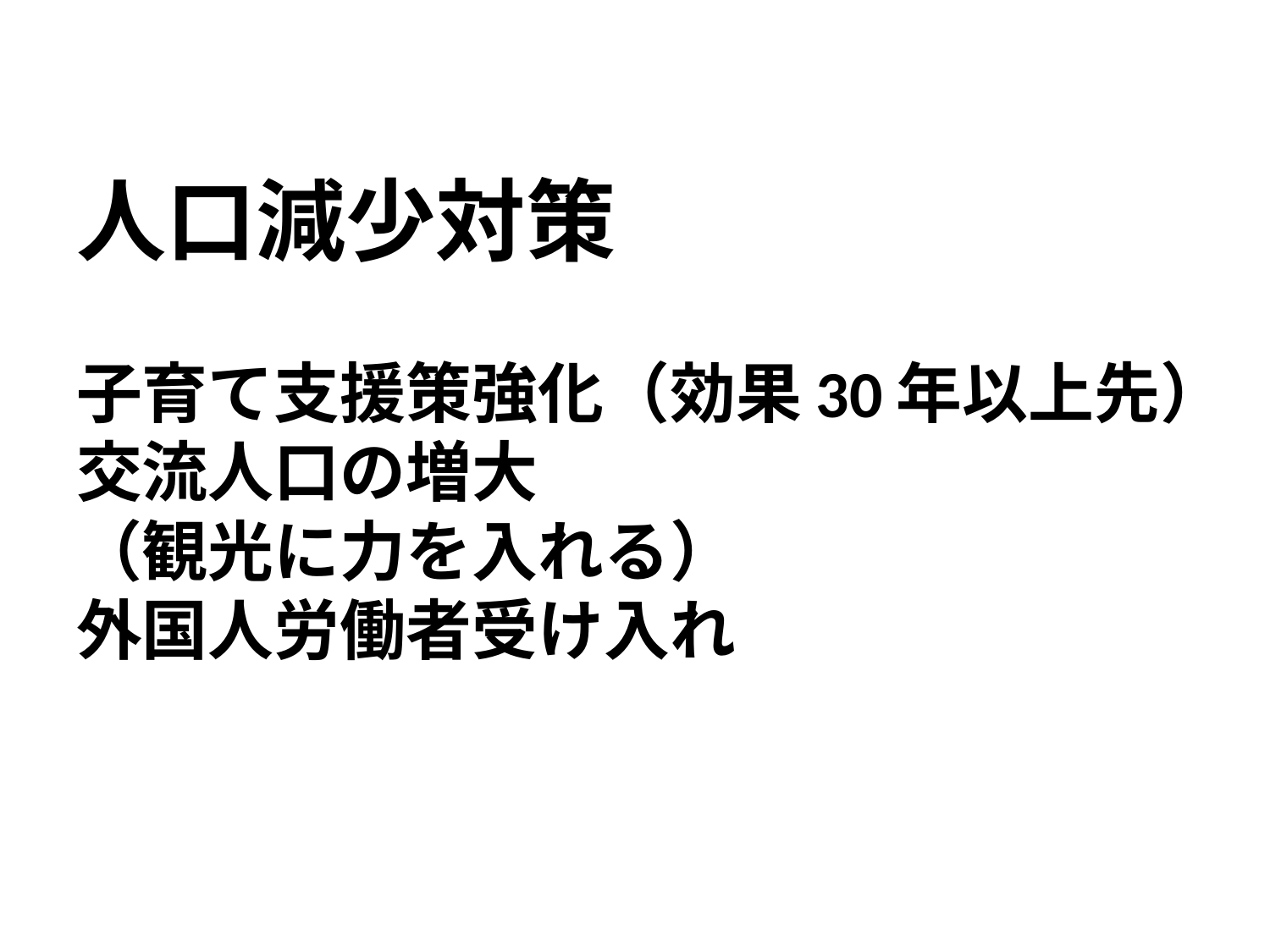

# 人口減少対策 子育て支援策強化（効果30年以上先） 交流人口の増大 （観光に力を入れる） 外国人労働者受け入れ